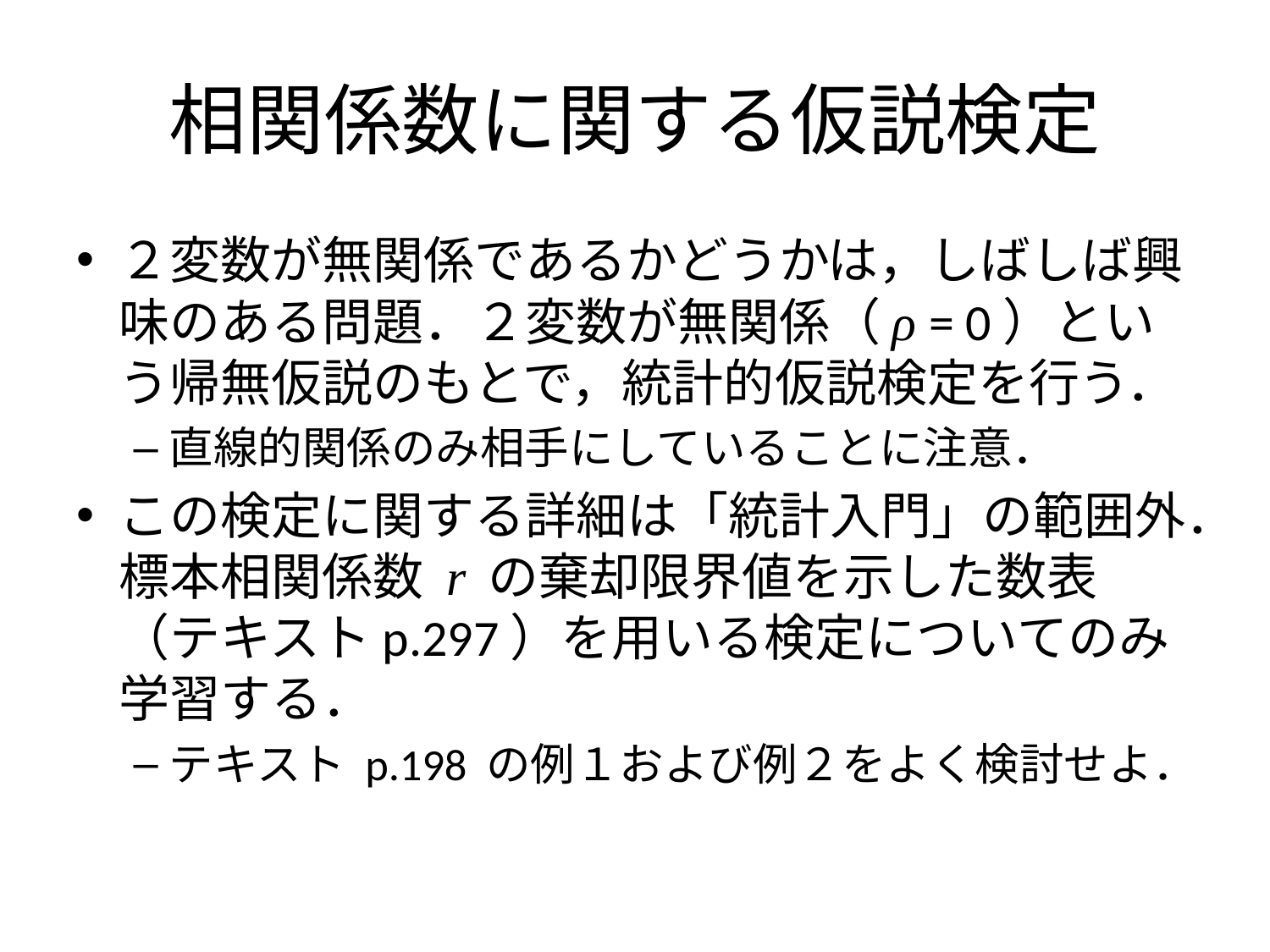

# 相関係数に関する仮説検定
２変数が無関係であるかどうかは，しばしば興味のある問題．２変数が無関係（ρ = 0）という帰無仮説のもとで，統計的仮説検定を行う．
直線的関係のみ相手にしていることに注意．
この検定に関する詳細は「統計入門」の範囲外．標本相関係数 r の棄却限界値を示した数表（テキストp.297）を用いる検定についてのみ学習する．
テキスト p.198 の例１および例２をよく検討せよ．